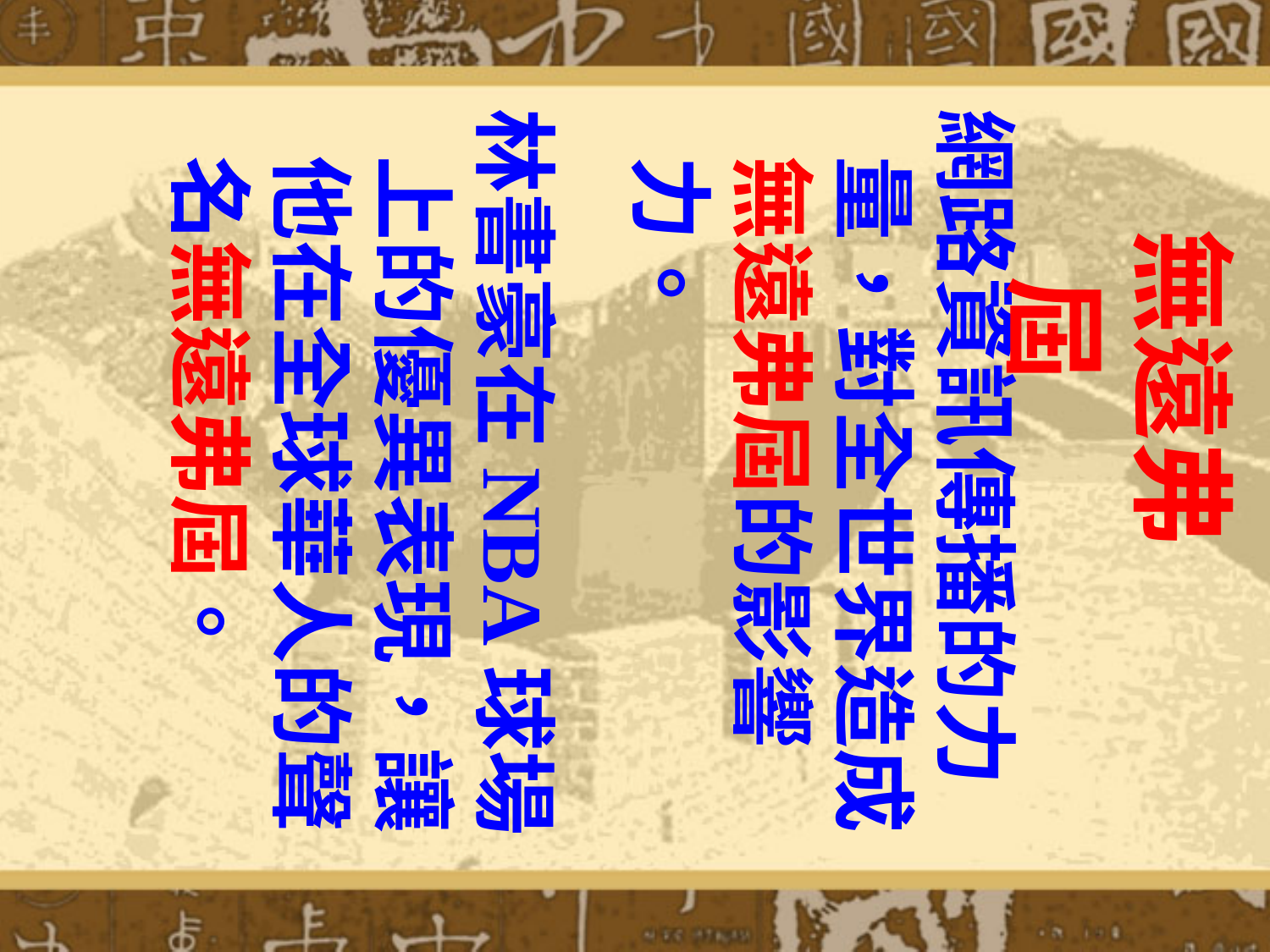

林書豪在NBA球場上的優異表現，讓他在全球華人的聲名無遠弗屆。
網路資訊傳播的力量，對全世界造成無遠弗屆的影響力。
無遠弗屆